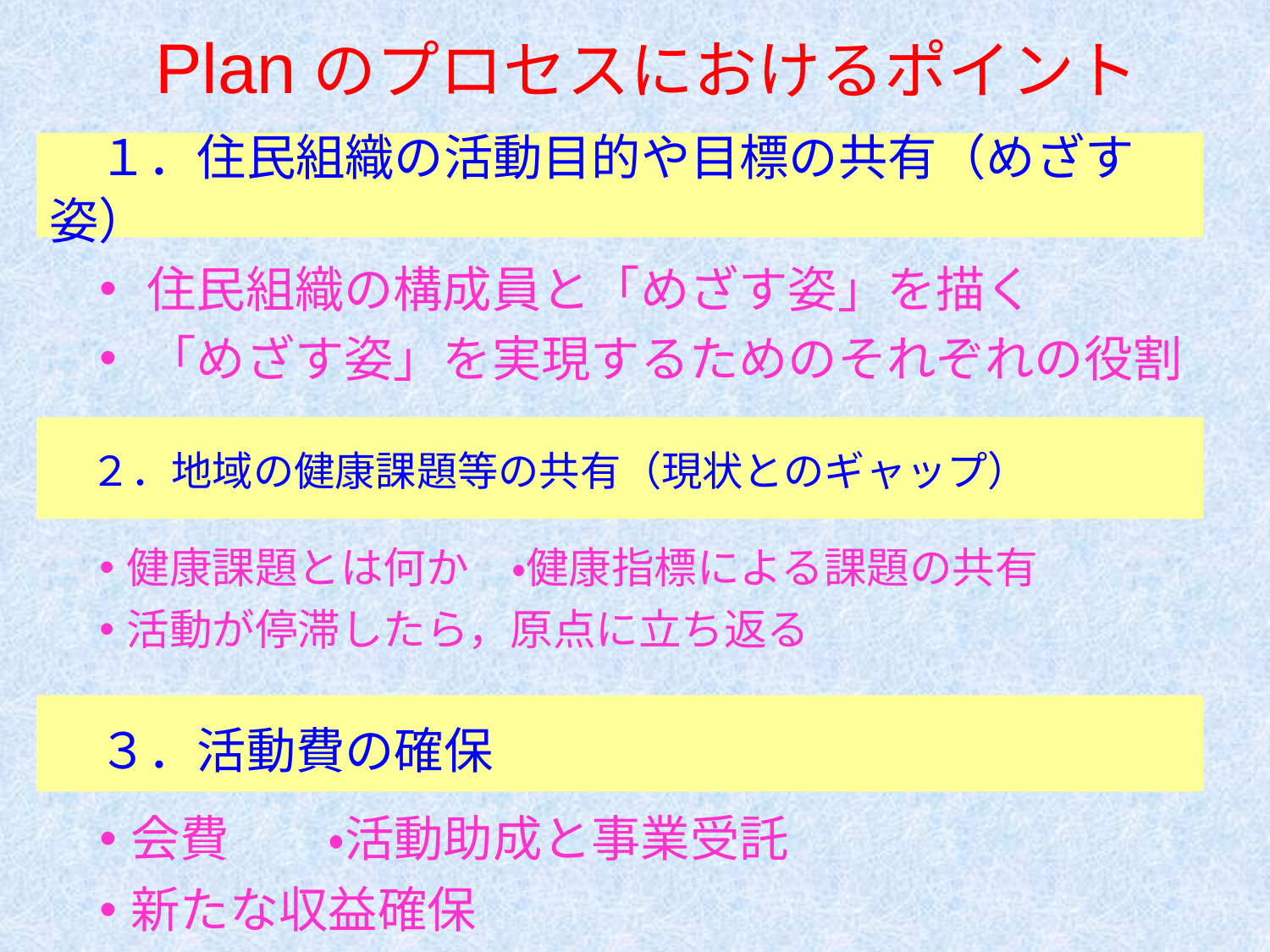

Planのプロセスにおけるポイント
　１．住民組織の活動目的や目標の共有（めざす姿）
住民組織の構成員と「めざす姿」を描く
「めざす姿」を実現するためのそれぞれの役割

　２．地域の健康課題等の共有（現状とのギャップ）
健康課題とは何か　・健康指標による課題の共有
活動が停滞したら，原点に立ち返る
　３．活動費の確保
会費　　・活動助成と事業受託
新たな収益確保